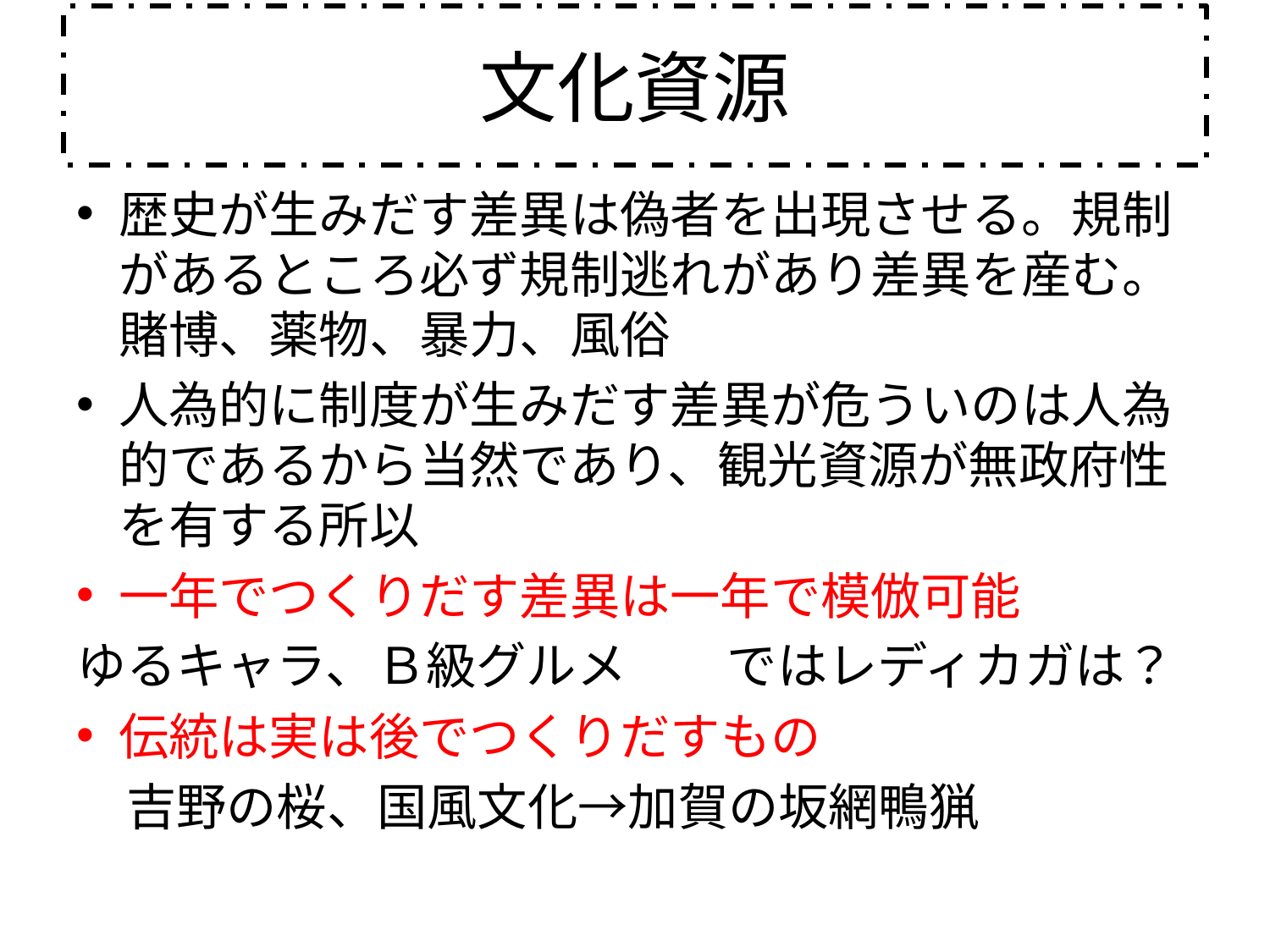

# 文化資源
歴史が生みだす差異は偽者を出現させる。規制があるところ必ず規制逃れがあり差異を産む。賭博、薬物、暴力、風俗
人為的に制度が生みだす差異が危ういのは人為的であるから当然であり、観光資源が無政府性を有する所以
一年でつくりだす差異は一年で模倣可能
ゆるキャラ、Ｂ級グルメ　　ではレディカガは？
伝統は実は後でつくりだすもの
　吉野の桜、国風文化→加賀の坂網鴨猟